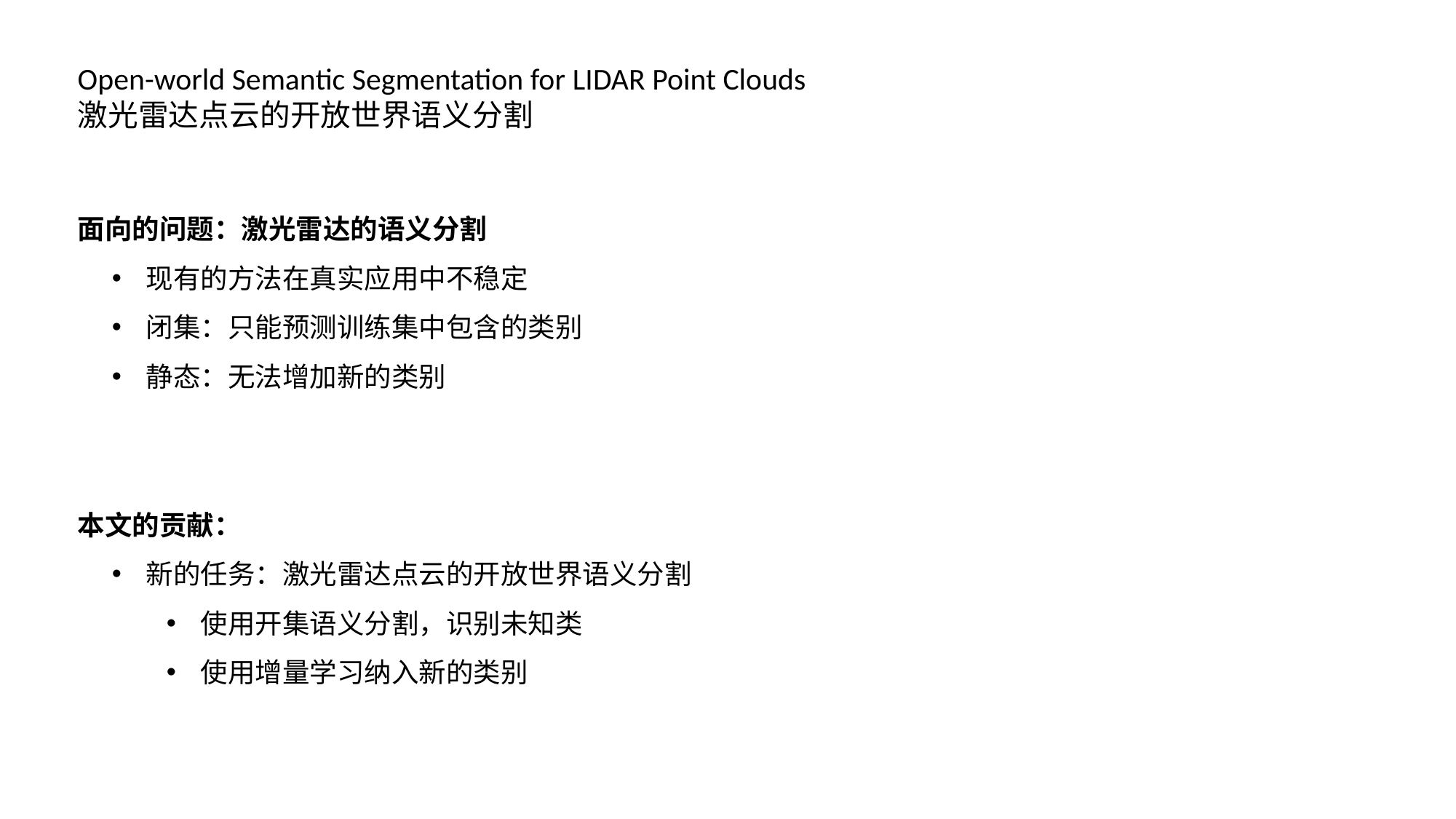

Open-world Semantic Segmentation for LIDAR Point Clouds
激光雷达点云的开放世界语义分割
面向的问题：激光雷达的语义分割
现有的方法在真实应用中不稳定
闭集：只能预测训练集中包含的类别
静态：无法增加新的类别
本文的贡献：
新的任务：激光雷达点云的开放世界语义分割
使用开集语义分割，识别未知类
使用增量学习纳入新的类别